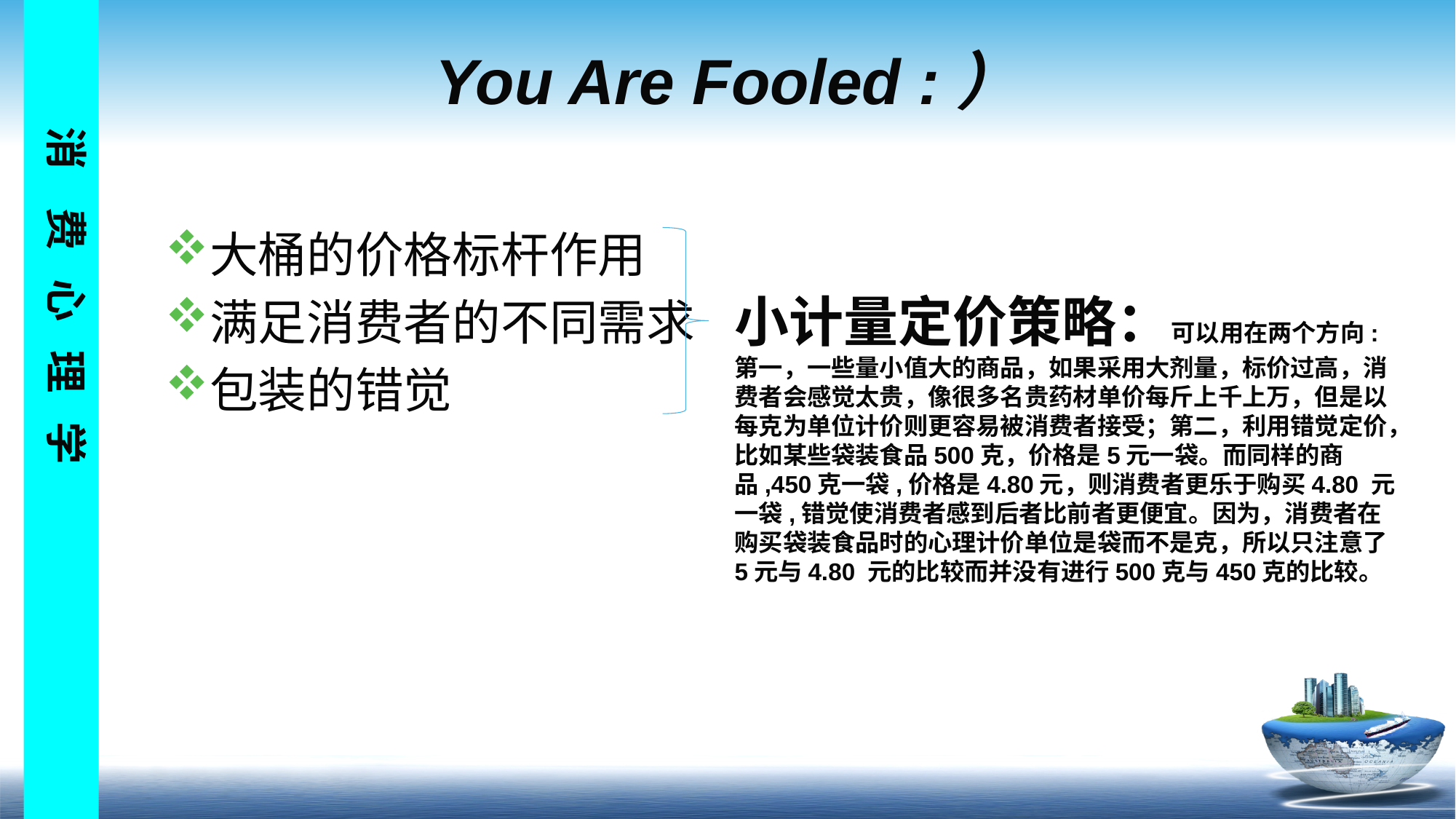

# You Are Fooled :）
大桶的价格标杆作用
满足消费者的不同需求
包装的错觉

小计量定价策略：可以用在两个方向:第一，一些量小值大的商品，如果采用大剂量，标价过高，消费者会感觉太贵，像很多名贵药材单价每斤上千上万，但是以每克为单位计价则更容易被消费者接受；第二，利用错觉定价，比如某些袋装食品500克，价格是5元一袋。而同样的商品,450克一袋,价格是4.80元，则消费者更乐于购买4.80 元一袋,错觉使消费者感到后者比前者更便宜。因为，消费者在购买袋装食品时的心理计价单位是袋而不是克，所以只注意了5元与4.80 元的比较而并没有进行500克与450克的比较。